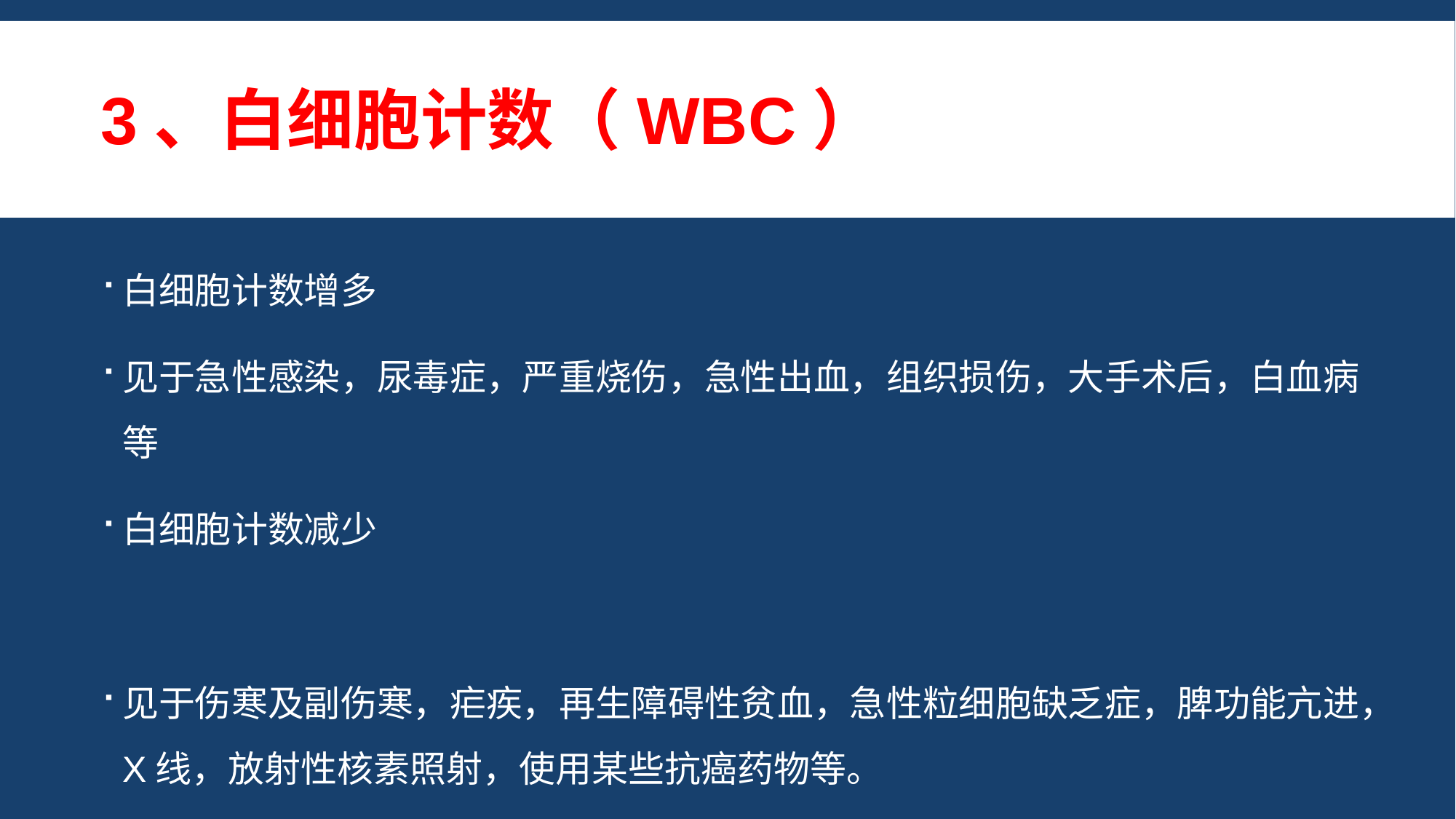

# 3、白细胞计数（WBC）
白细胞计数增多
见于急性感染，尿毒症，严重烧伤，急性出血，组织损伤，大手术后，白血病等
白细胞计数减少

见于伤寒及副伤寒，疟疾，再生障碍性贫血，急性粒细胞缺乏症，脾功能亢进，X线，放射性核素照射，使用某些抗癌药物等。